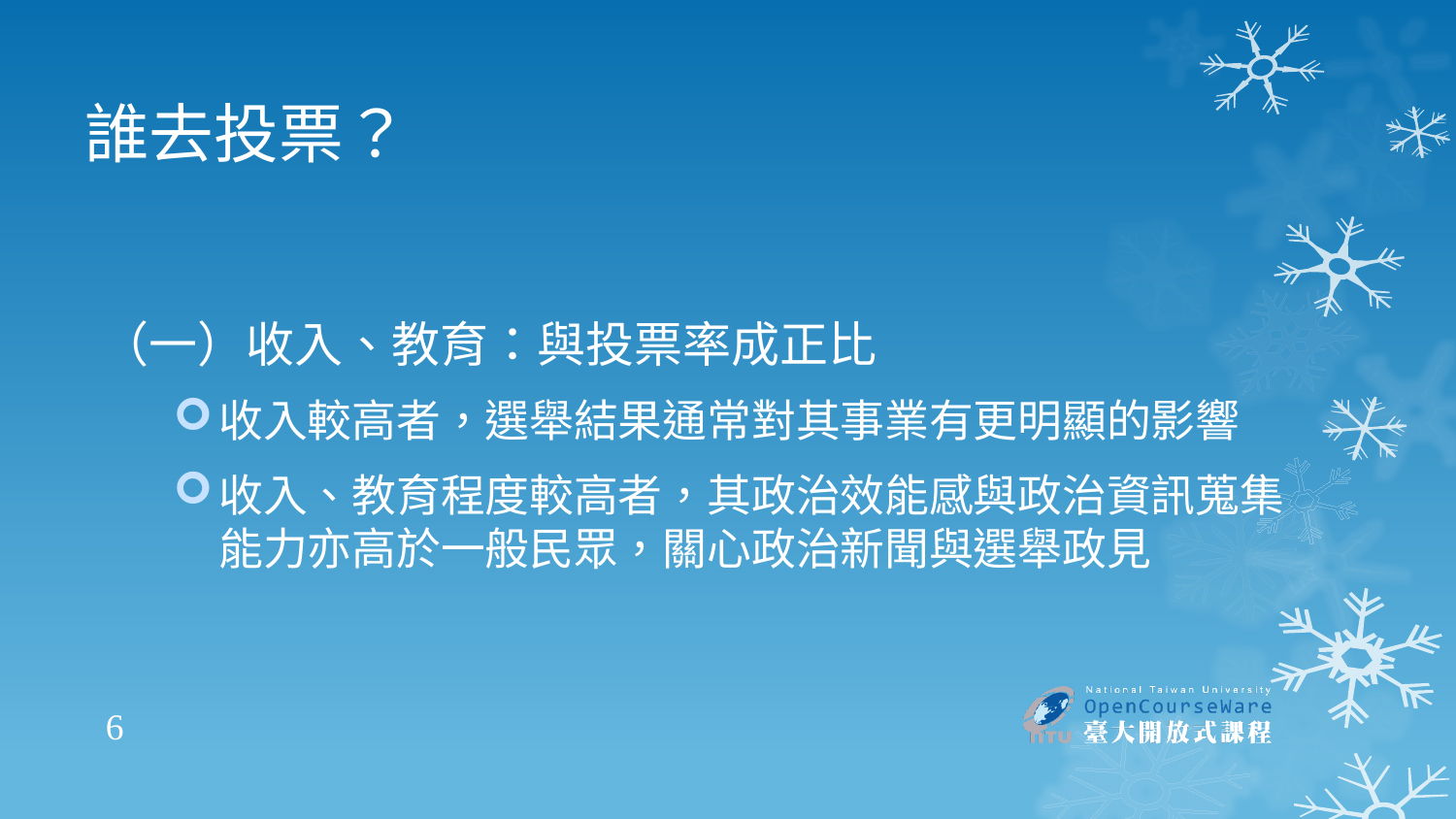

# 誰去投票？
（一）收入、教育：與投票率成正比
收入較高者，選舉結果通常對其事業有更明顯的影響
收入、教育程度較高者，其政治效能感與政治資訊蒐集能力亦高於一般民眾，關心政治新聞與選舉政見
6